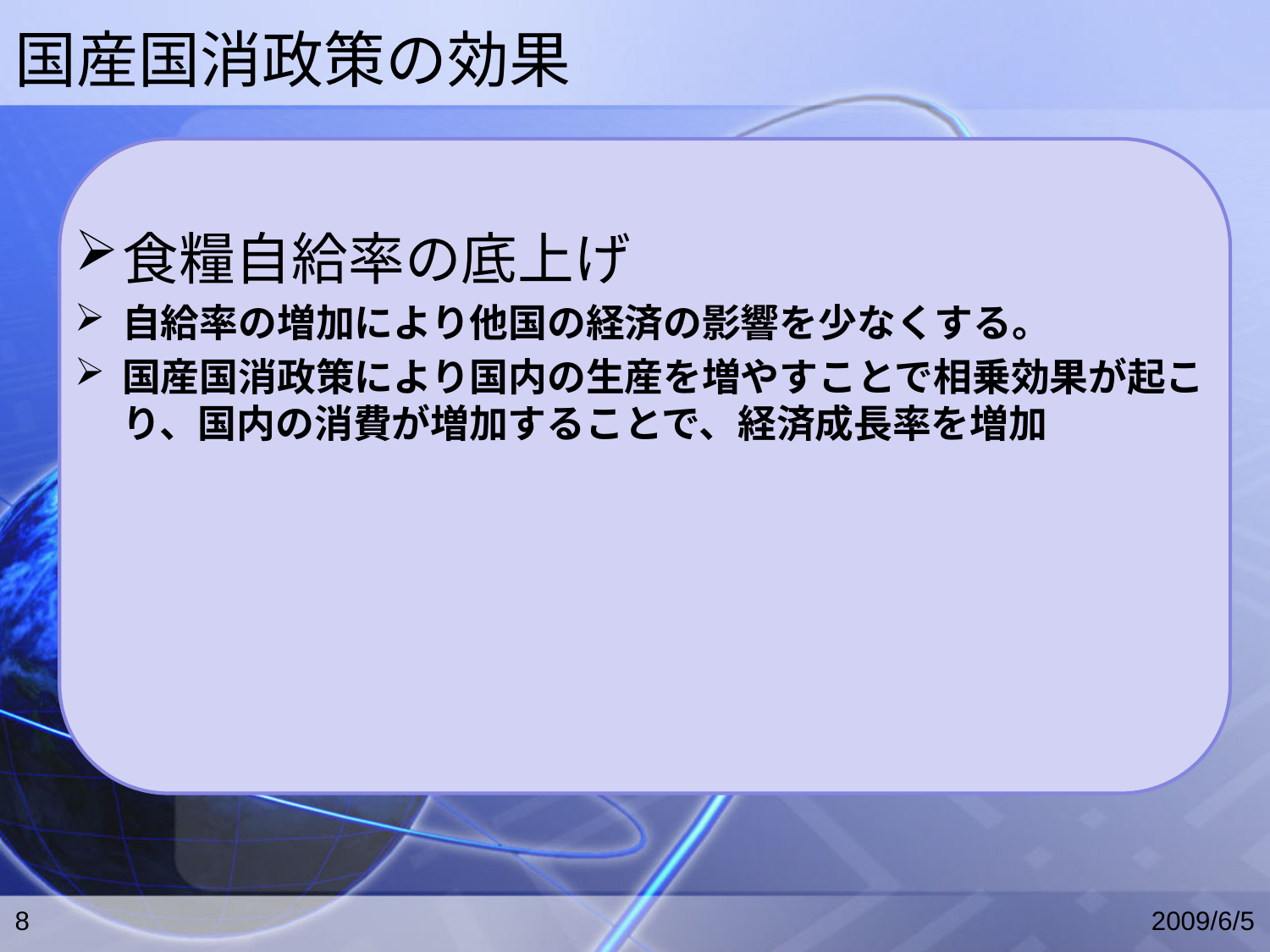

# 国産国消政策の効果

食糧自給率の底上げ
自給率の増加により他国の経済の影響を少なくする。
国産国消政策により国内の生産を増やすことで相乗効果が起こり、国内の消費が増加することで、経済成長率を増加
8
2009/6/5